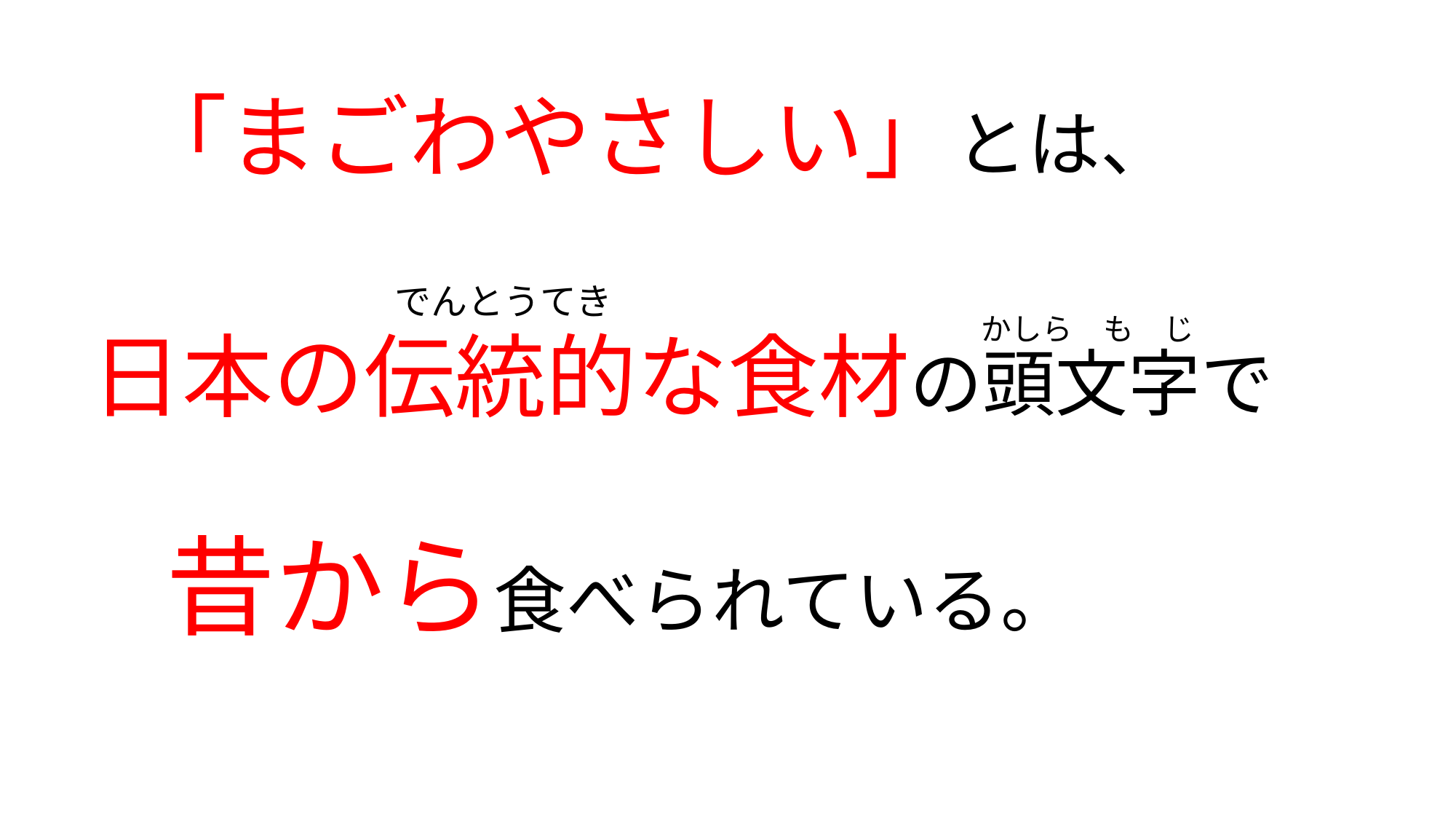

「まごわやさしい」とは、
でんとうてき
かしら　も　じ
日本の伝統的な食材の頭文字で

昔から食べられている。